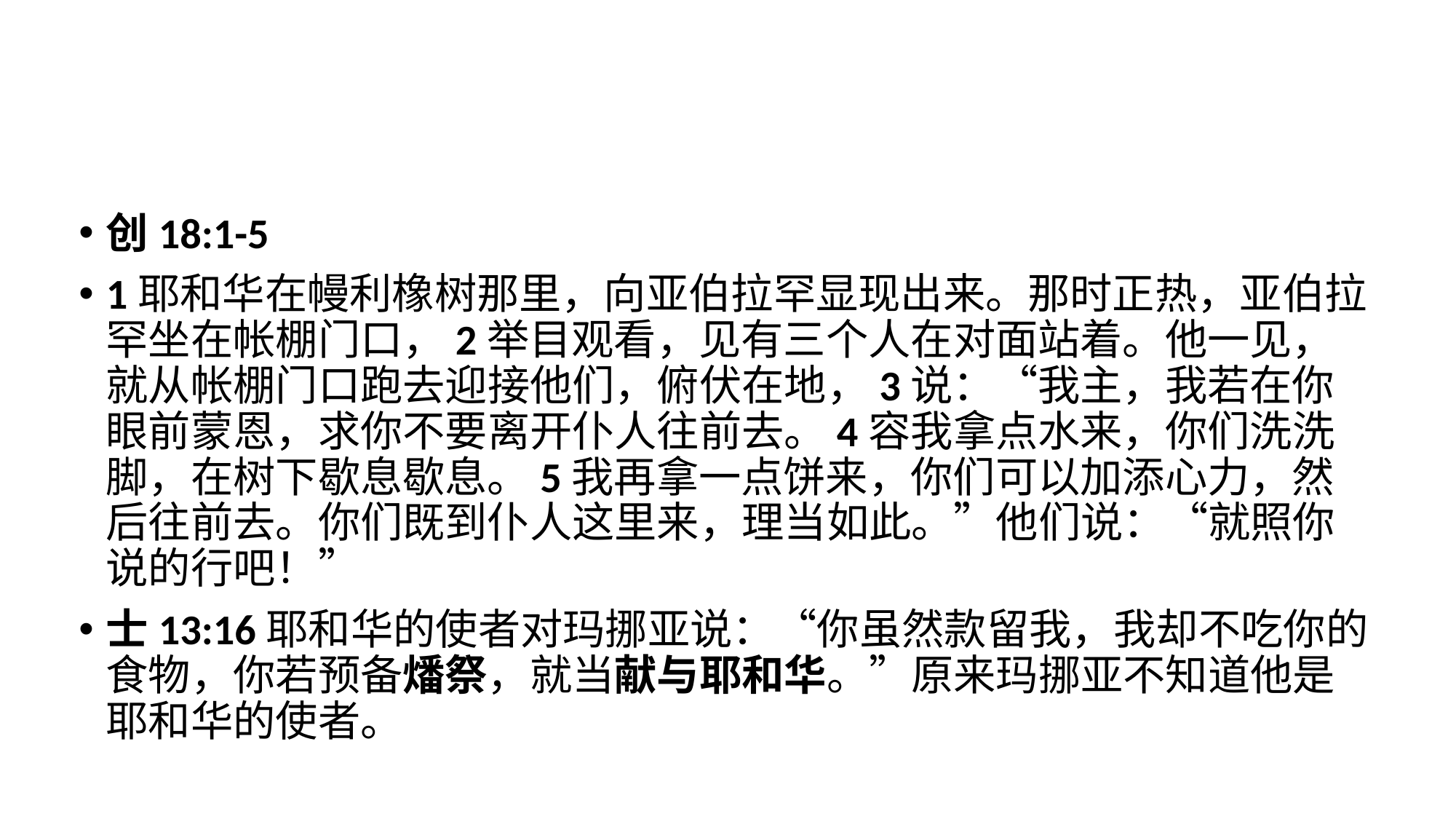

创18:1-5
1耶和华在幔利橡树那里，向亚伯拉罕显现出来。那时正热，亚伯拉罕坐在帐棚门口，2举目观看，见有三个人在对面站着。他一见，就从帐棚门口跑去迎接他们，俯伏在地，3说：“我主，我若在你眼前蒙恩，求你不要离开仆人往前去。4容我拿点水来，你们洗洗脚，在树下歇息歇息。5我再拿一点饼来，你们可以加添心力，然后往前去。你们既到仆人这里来，理当如此。”他们说：“就照你说的行吧！”
士13:16耶和华的使者对玛挪亚说：“你虽然款留我，我却不吃你的食物，你若预备燔祭，就当献与耶和华。”原来玛挪亚不知道他是耶和华的使者。